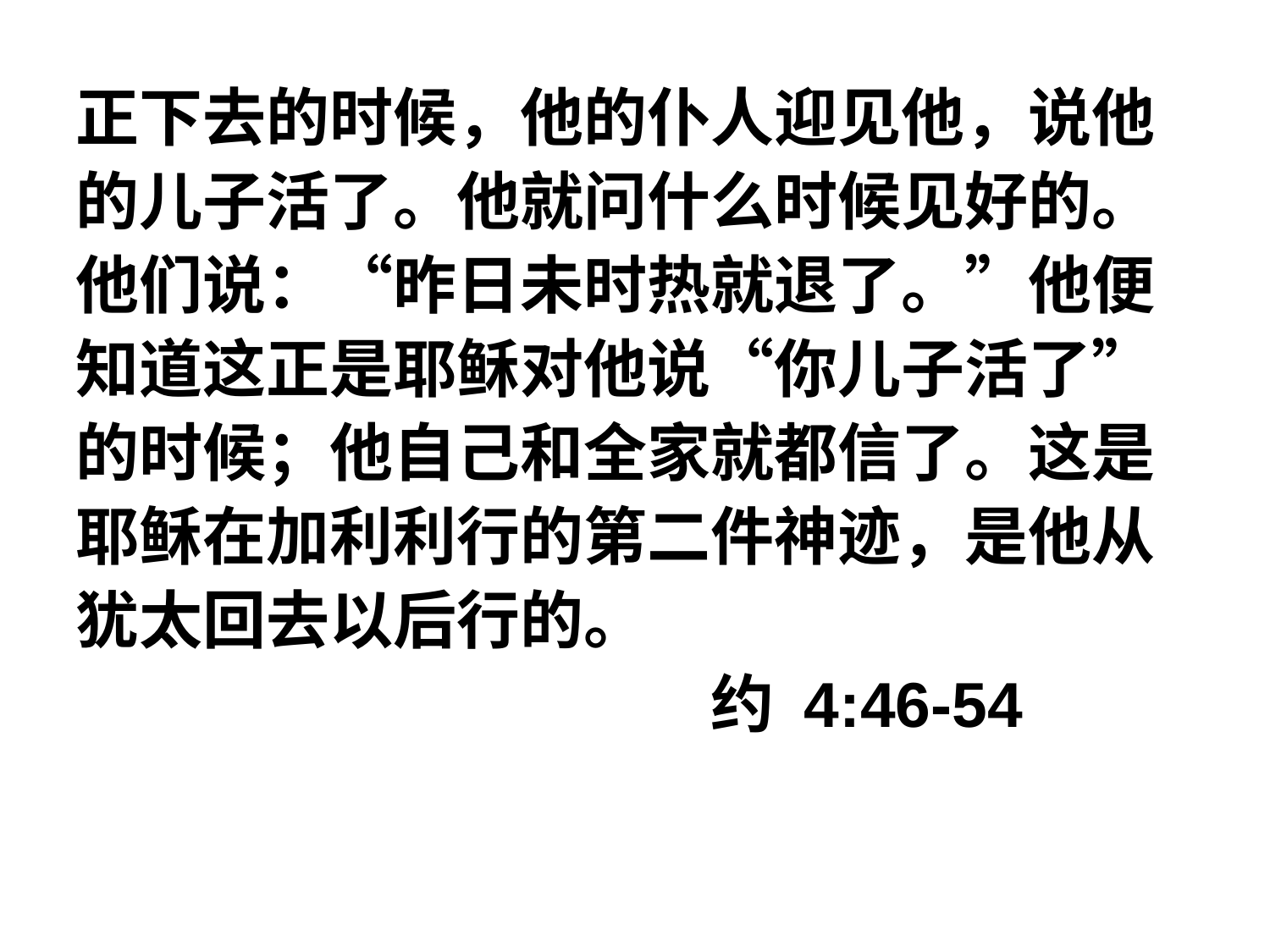

正下去的时候，他的仆人迎见他，说他的儿子活了。他就问什么时候见好的。他们说：“昨日未时热就退了。”他便知道这正是耶稣对他说“你儿子活了”的时候；他自己和全家就都信了。这是耶稣在加利利行的第二件神迹，是他从犹太回去以后行的。									约 4:46-54